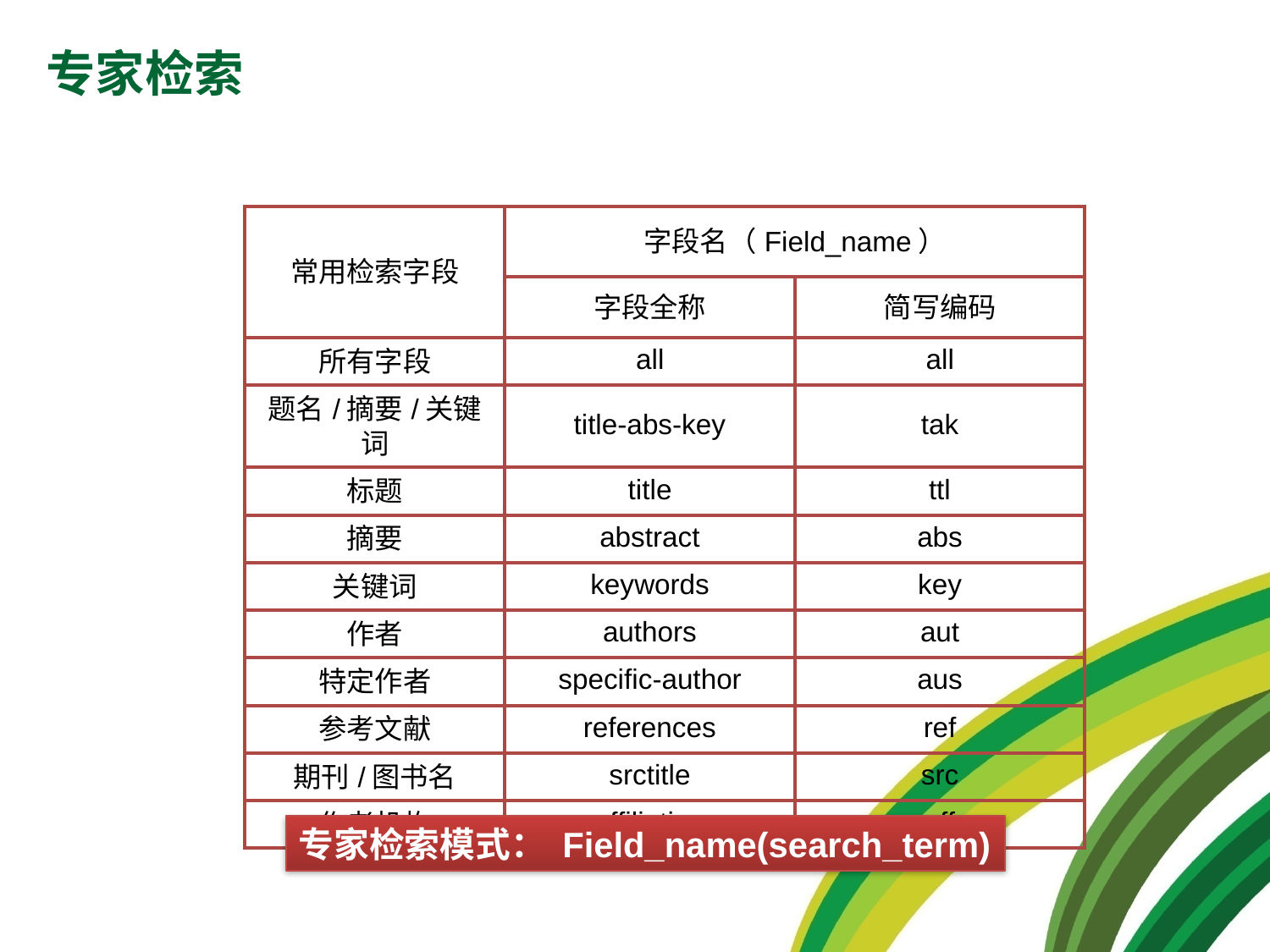

专家检索
| 常用检索字段 | 字段名（Field\_name） |  |
| --- | --- | --- |
|  | 字段全称 | 简写编码 |
| 所有字段 | all | all |
| 题名/摘要/关键词 | title-abs-key | tak |
| 标题 | title | ttl |
| 摘要 | abstract | abs |
| 关键词 | keywords | key |
| 作者 | authors | aut |
| 特定作者 | specific-author | aus |
| 参考文献 | references | ref |
| 期刊/图书名 | srctitle | src |
| 作者机构 | affiliation | aff |
专家检索模式： Field_name(search_term)